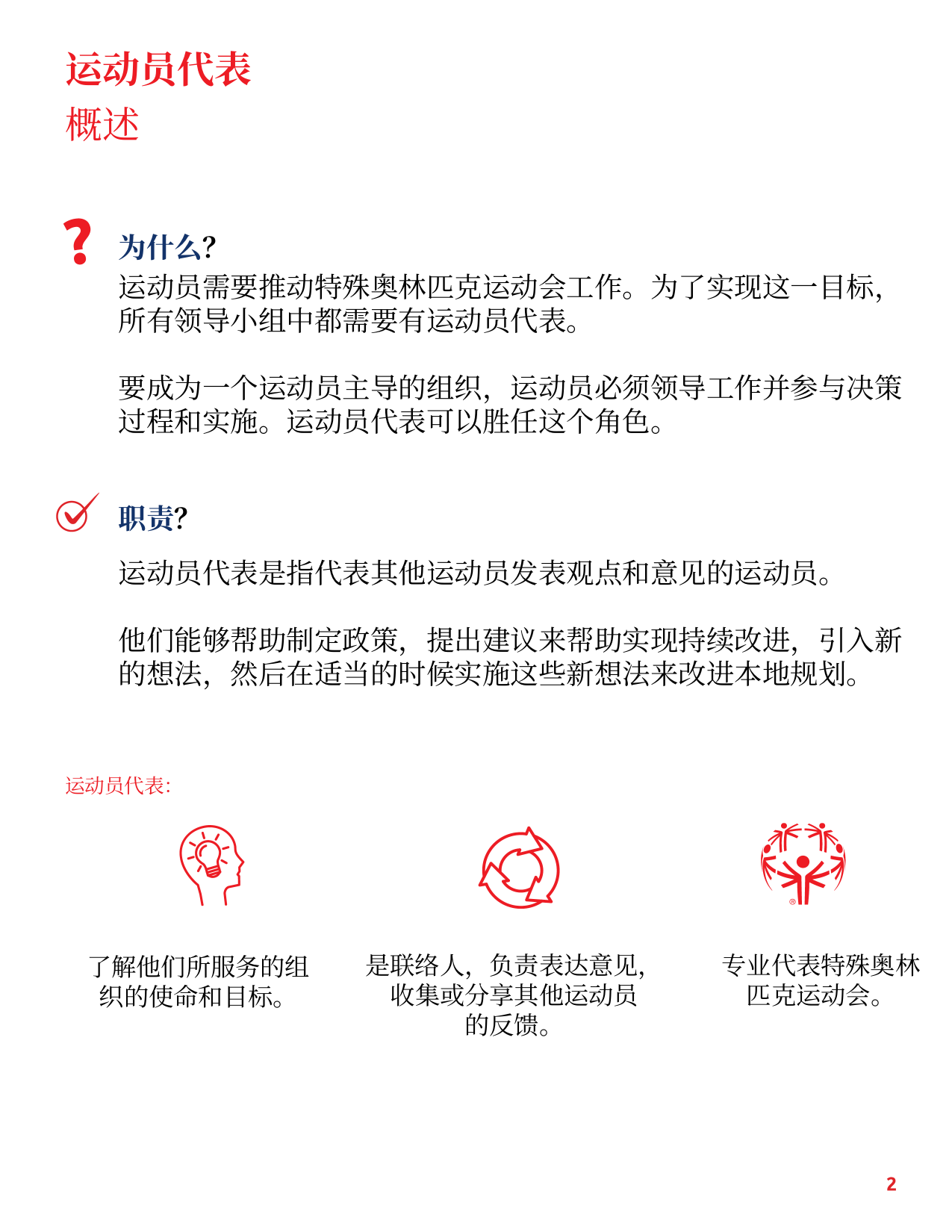

运动员代表
概述
为什么？
运动员需要推动特殊奥林匹克运动会工作。为了实现这一目标，所有领导小组中都需要有运动员代表。

要成为一个运动员主导的组织，运动员必须领导工作并参与决策过程和实施。运动员代表可以胜任这个角色。
职责？
运动员代表是指代表其他运动员发表观点和意见的运动员。

他们能够帮助制定政策，提出建议来帮助实现持续改进，引入新的想法，然后在适当的时候实施这些新想法来改进本地规划。
运动员代表：
是联络人，负责表达意见，收集或分享其他运动员
的反馈。
专业代表特殊奥林匹克运动会。
了解他们所服务的组织的使命和目标。